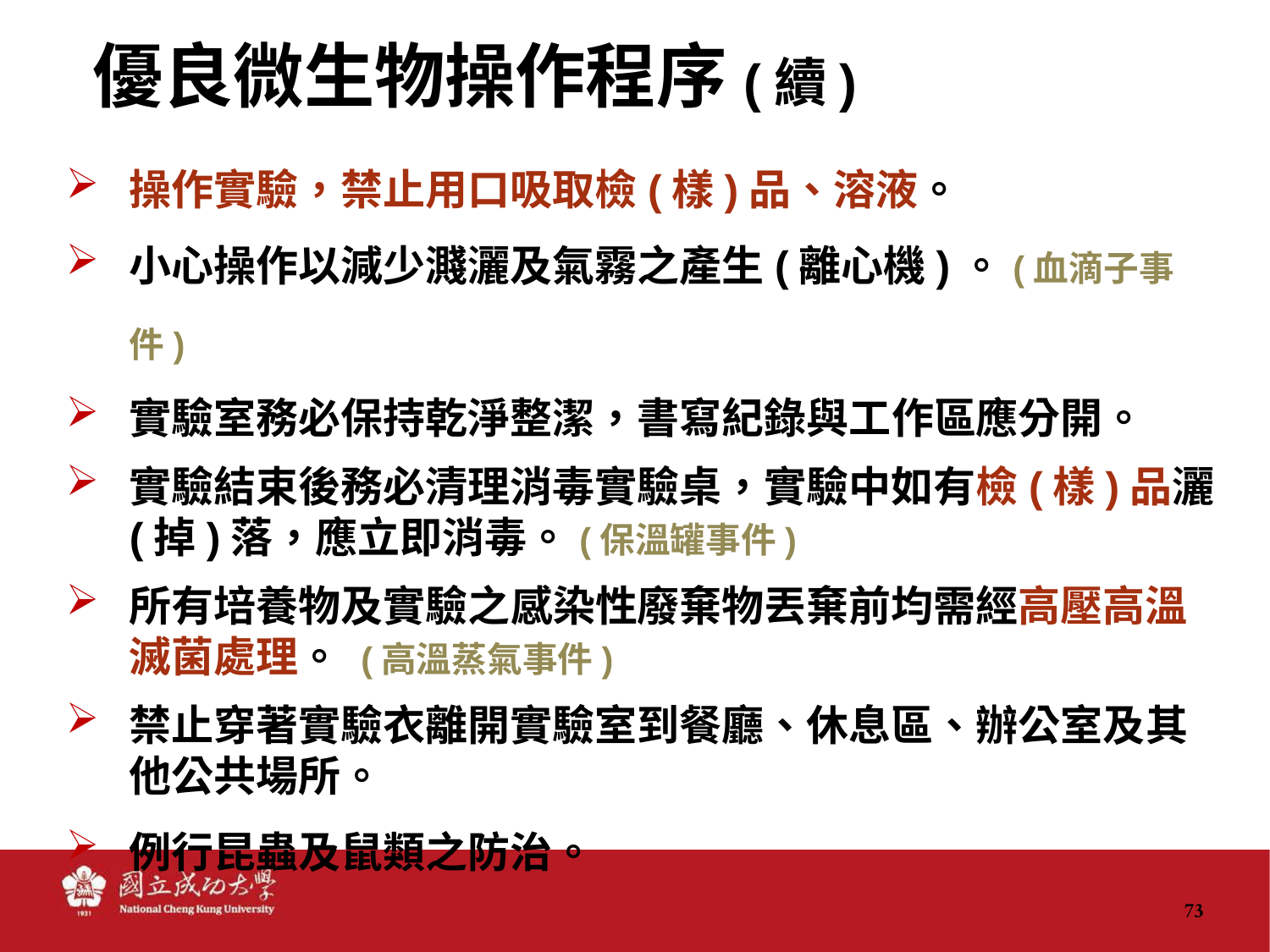

# 優良微生物操作程序(續)
操作實驗，禁止用口吸取檢(樣)品、溶液。
小心操作以減少濺灑及氣霧之產生(離心機)。(血滴子事件)
實驗室務必保持乾淨整潔，書寫紀錄與工作區應分開。
實驗結束後務必清理消毒實驗桌，實驗中如有檢(樣)品灑(掉)落，應立即消毒。(保溫罐事件)
所有培養物及實驗之感染性廢棄物丟棄前均需經高壓高溫滅菌處理。 (高溫蒸氣事件)
禁止穿著實驗衣離開實驗室到餐廳、休息區、辦公室及其他公共場所。
例行昆蟲及鼠類之防治。
73